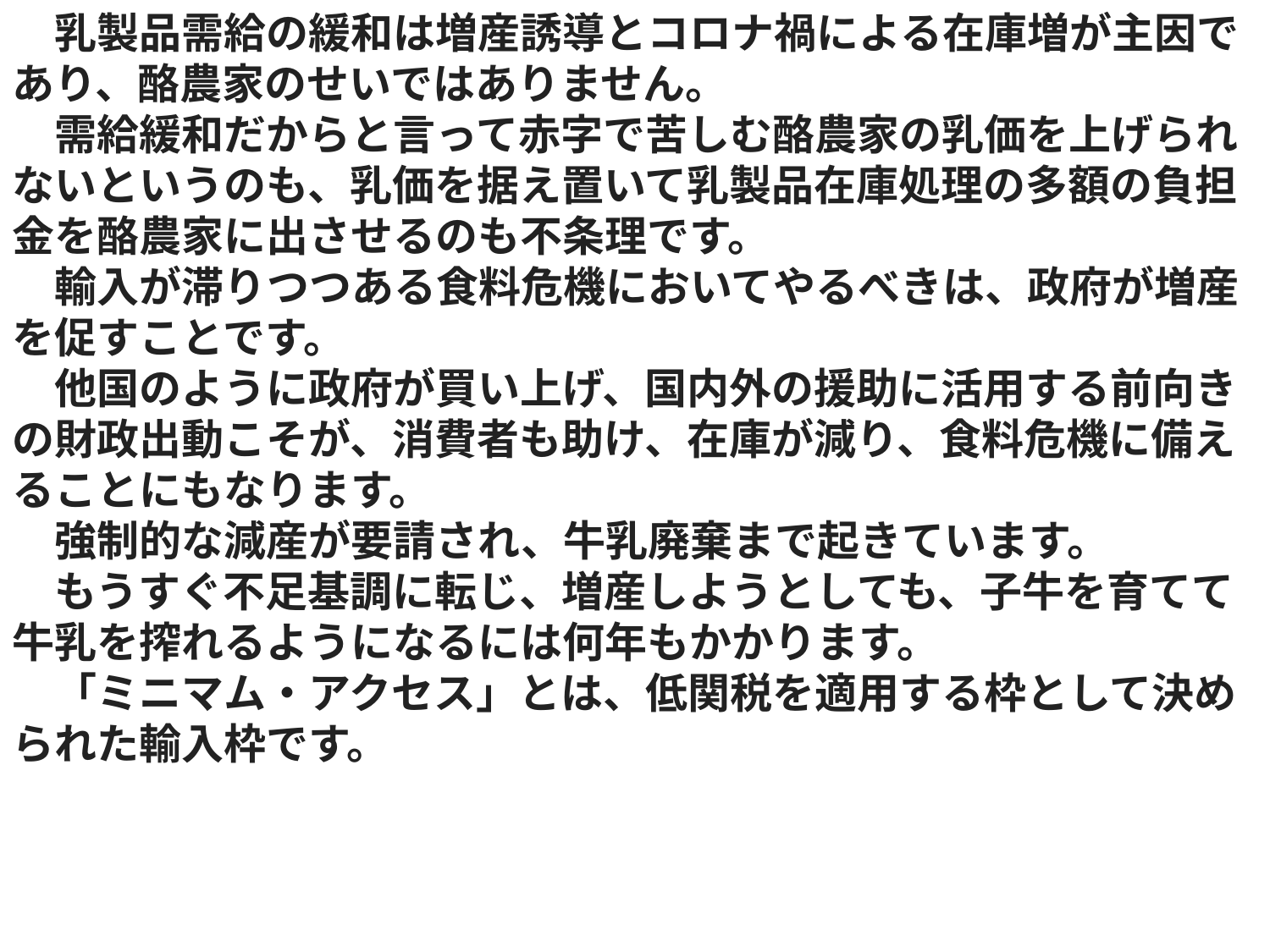

乳製品需給の緩和は増産誘導とコロナ禍による在庫増が主因であり、酪農家のせいではありません。
　需給緩和だからと言って赤字で苦しむ酪農家の乳価を上げられないというのも、乳価を据え置いて乳製品在庫処理の多額の負担金を酪農家に出させるのも不条理です。
　輸入が滞りつつある食料危機においてやるべきは、政府が増産を促すことです。
　他国のように政府が買い上げ、国内外の援助に活用する前向きの財政出動こそが、消費者も助け、在庫が減り、食料危機に備えることにもなります。
　強制的な減産が要請され、牛乳廃棄まで起きています。
　もうすぐ不足基調に転じ、増産しようとしても、子牛を育てて牛乳を搾れるようになるには何年もかかります。
　「ミニマム・アクセス」とは、低関税を適用する枠として決められた輸入枠です。